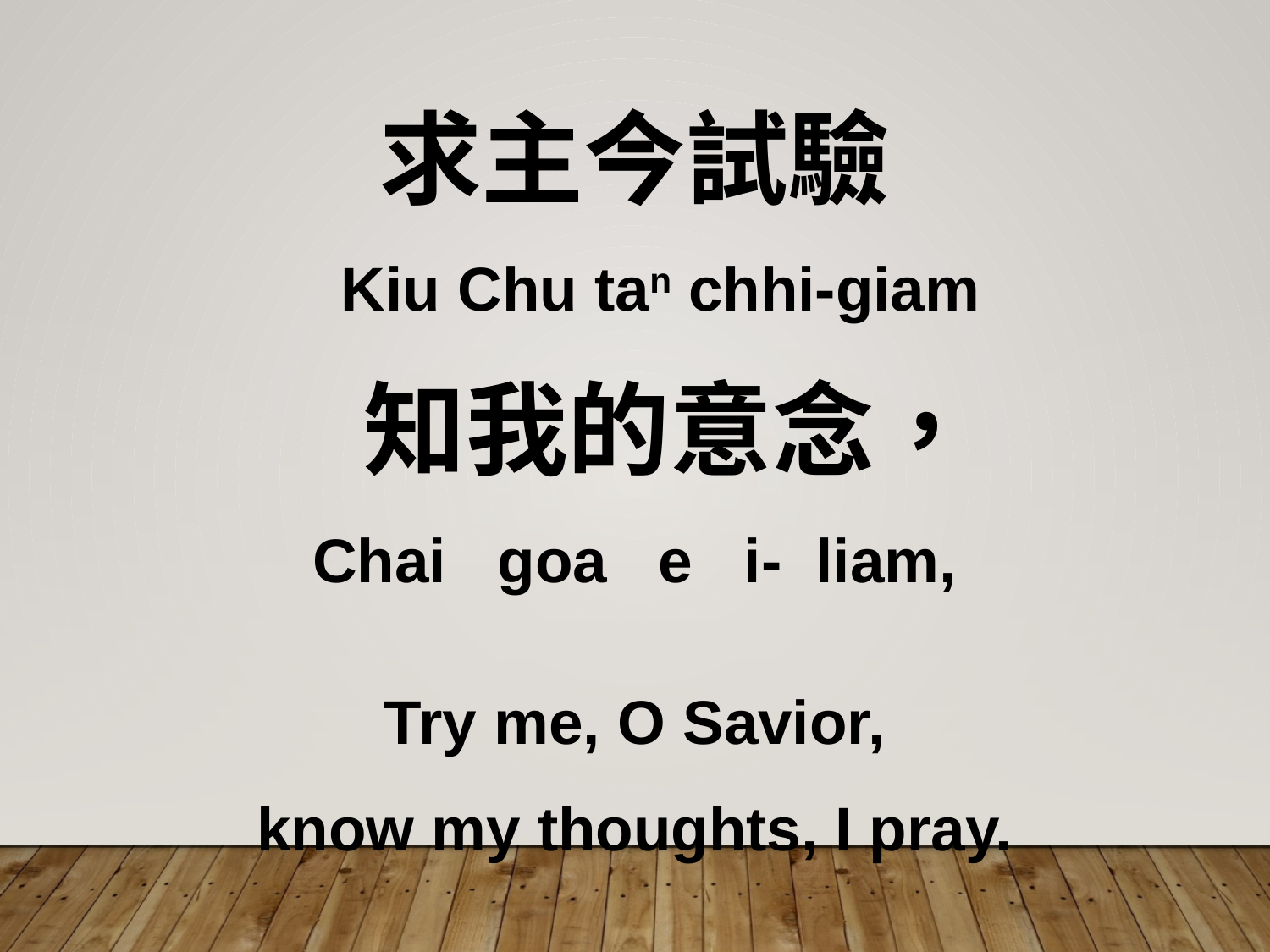

求主今試驗
    Kiu Chu tan chhi-giam
  知我的意念，
Chai   goa   e   i-  liam,

Try me, O Savior,
know my thoughts, I pray.